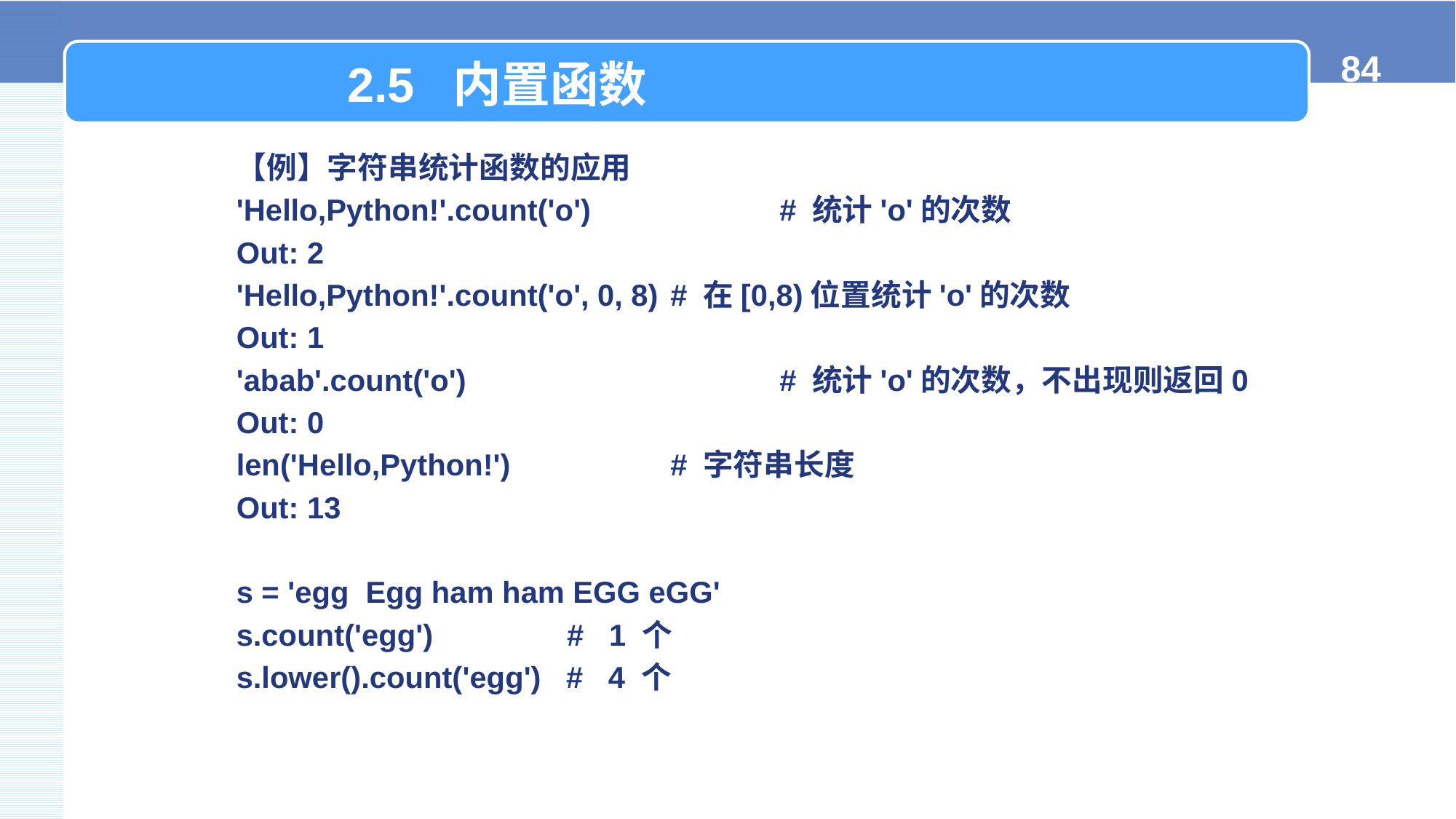

2.5  内置函数
【例】字符串统计函数的应用
'Hello,Python!'.count('o')		# 统计'o'的次数
Out: 2
'Hello,Python!'.count('o', 0, 8)	# 在[0,8)位置统计'o'的次数
Out: 1
'abab'.count('o')			# 统计'o'的次数，不出现则返回0
Out: 0
len('Hello,Python!')                   	# 字符串长度
Out: 13

s = 'egg  Egg ham ham EGG eGG'
s.count('egg')                #   1 个
s.lower().count('egg')   #   4 个